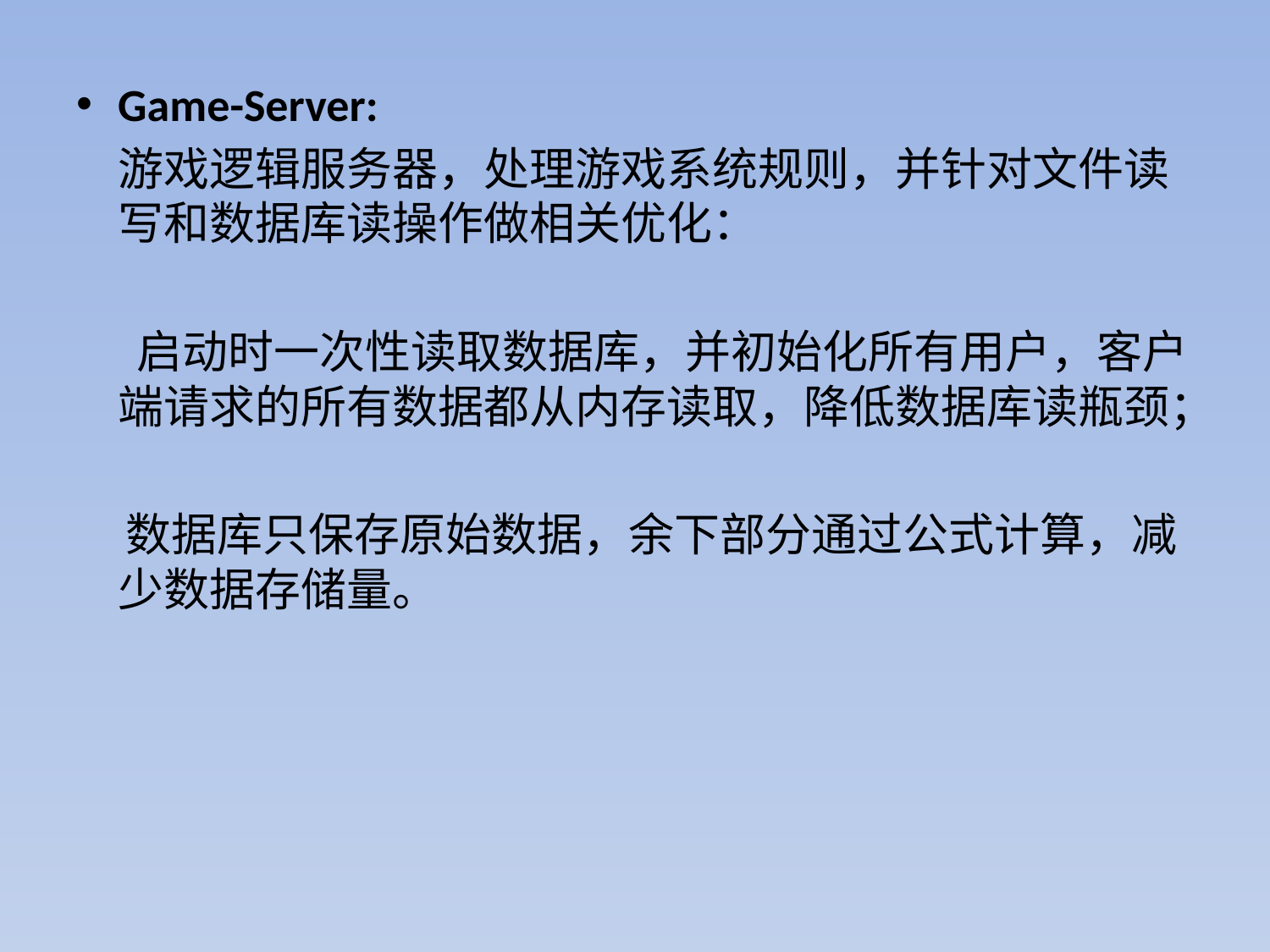

Game-Server:
	游戏逻辑服务器，处理游戏系统规则，并针对文件读写和数据库读操作做相关优化：

	 启动时一次性读取数据库，并初始化所有用户，客户端请求的所有数据都从内存读取，降低数据库读瓶颈；

    数据库只保存原始数据，余下部分通过公式计算，减少数据存储量。